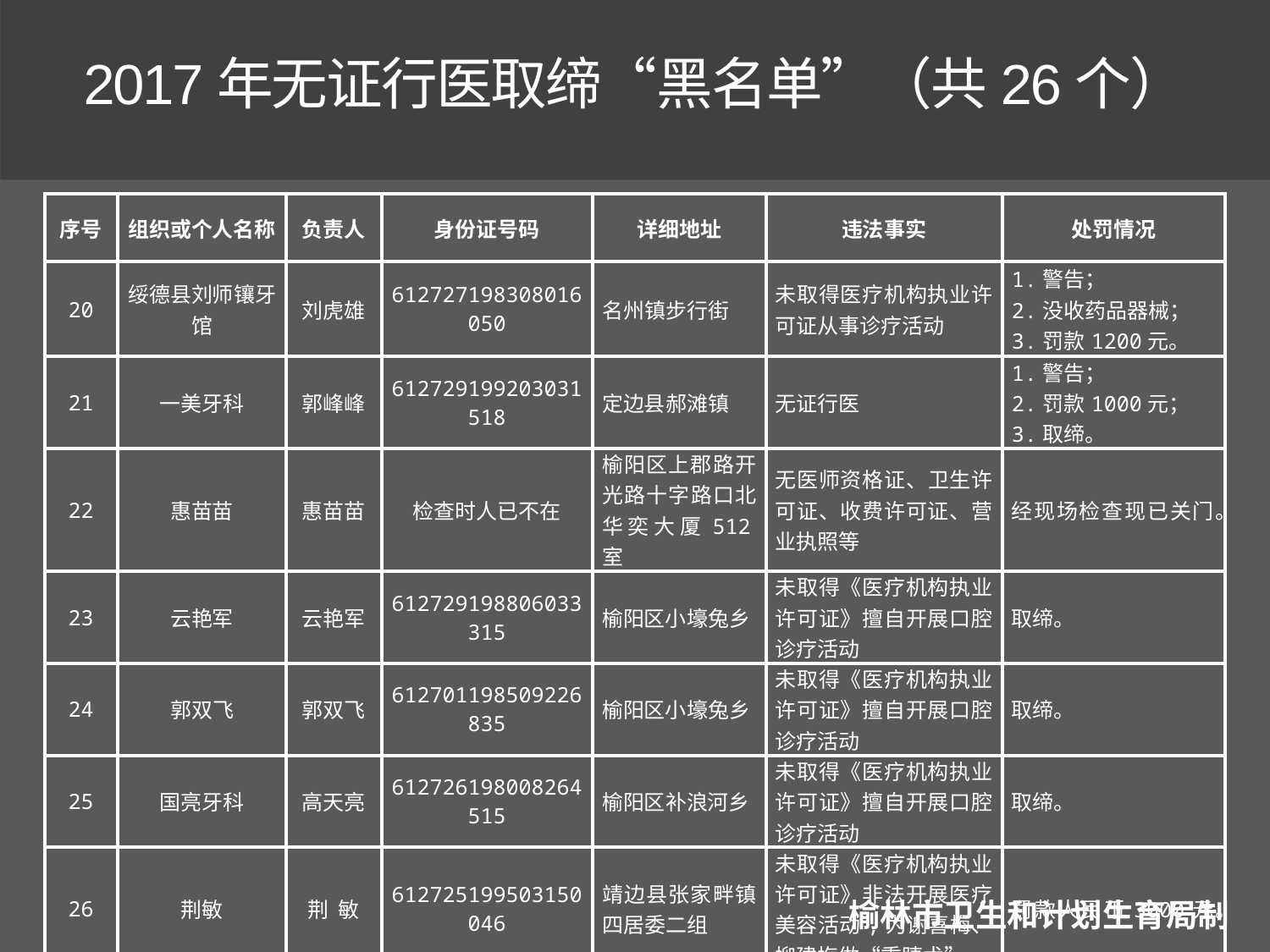

2017年无证行医取缔“黑名单”（共26个）
| 序号 | 组织或个人名称 | 负责人 | 身份证号码 | 详细地址 | 违法事实 | 处罚情况 |
| --- | --- | --- | --- | --- | --- | --- |
| 20 | 绥德县刘师镶牙馆 | 刘虎雄 | 612727198308016050 | 名州镇步行街 | 未取得医疗机构执业许可证从事诊疗活动 | 1.警告； 2.没收药品器械； 3.罚款1200元。 |
| 21 | 一美牙科 | 郭峰峰 | 612729199203031518 | 定边县郝滩镇 | 无证行医 | 1.警告； 2.罚款1000元； 3.取缔。 |
| 22 | 惠苗苗 | 惠苗苗 | 检查时人已不在 | 榆阳区上郡路开光路十字路口北华奕大厦512室 | 无医师资格证、卫生许可证、收费许可证、营业执照等 | 经现场检查现已关门。 |
| 23 | 云艳军 | 云艳军 | 612729198806033315 | 榆阳区小壕兔乡 | 未取得《医疗机构执业许可证》擅自开展口腔诊疗活动 | 取缔。 |
| 24 | 郭双飞 | 郭双飞 | 612701198509226835 | 榆阳区小壕兔乡 | 未取得《医疗机构执业许可证》擅自开展口腔诊疗活动 | 取缔。 |
| 25 | 国亮牙科 | 高天亮 | 612726198008264515 | 榆阳区补浪河乡 | 未取得《医疗机构执业许可证》擅自开展口腔诊疗活动 | 取缔。 |
| 26 | 荆敏 | 荆 敏 | 612725199503150046 | 靖边县张家畔镇四居委二组 | 未取得《医疗机构执业许可证》非法开展医疗美容活动,为谢喜梅、柳建梅做“重睫术” | 罚款人民币3000元。 |
榆林市卫生和计划生育局制